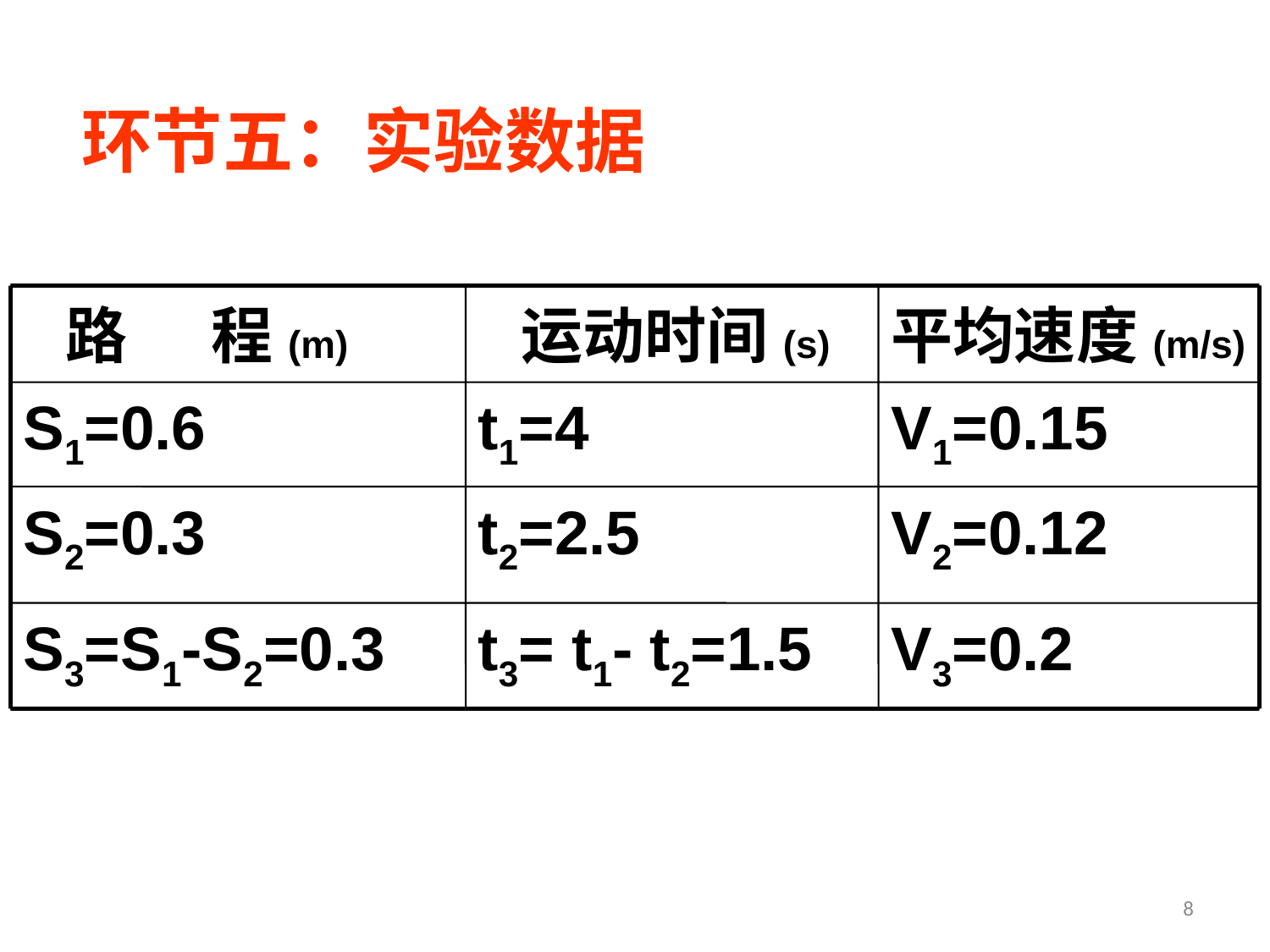

环节五：实验数据
  路      程(m)

  运动时间(s)

平均速度(m/s)

S1=0.6

t1=4
V1=0.15
S2=0.3

t2=2.5
V2=0.12
S3=S1-S2=0.3

t3= t1- t2=1.5
V3=0.2

8